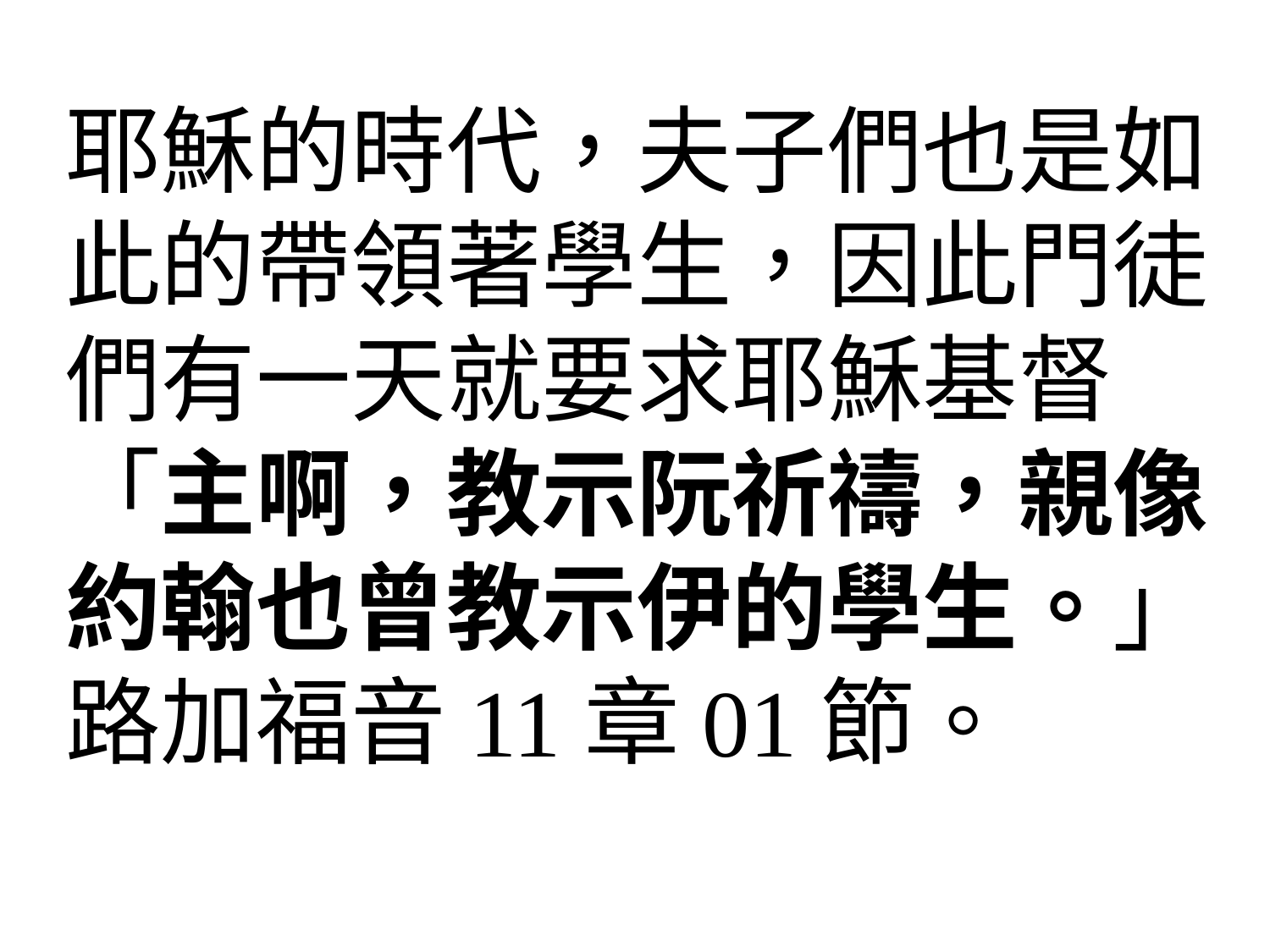

耶穌的時代，夫子們也是如此的帶領著學生，因此門徒們有一天就要求耶穌基督「主啊，教示阮祈禱，親像約翰也曾教示伊的學生。」路加福音11章01節。